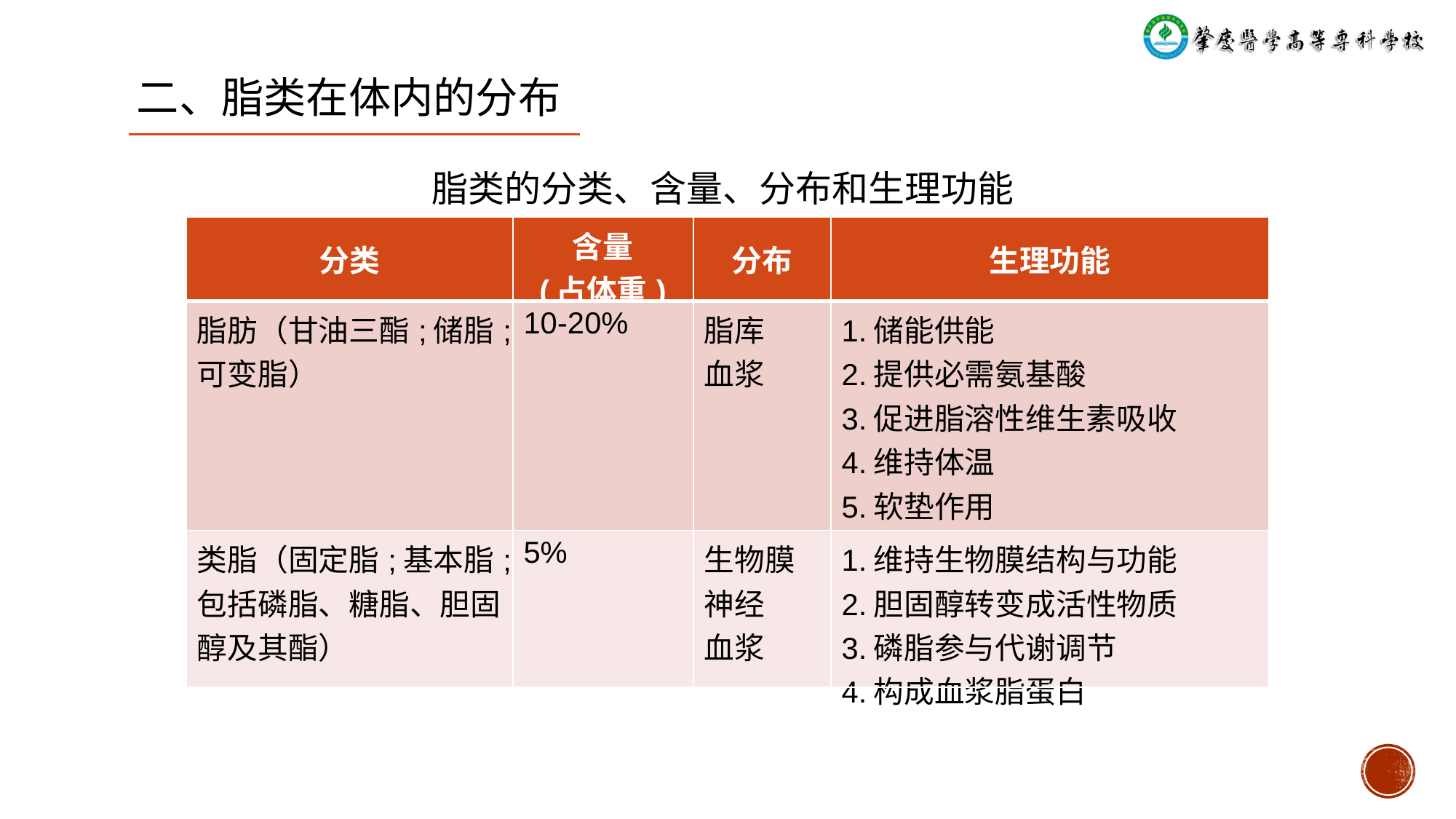

二、脂类在体内的分布
脂类的分类、含量、分布和生理功能
| 分类 | 含量 (占体重) | 分布 | 生理功能 |
| --- | --- | --- | --- |
| 脂肪（甘油三酯;储脂;可变脂） | 10-20% | 脂库 血浆 | 1.储能供能 2.提供必需氨基酸 3.促进脂溶性维生素吸收 4.维持体温 5.软垫作用 6.构成血浆脂蛋白 |
| 类脂（固定脂;基本脂;包括磷脂、糖脂、胆固醇及其酯） | 5% | 生物膜 神经 血浆 | 1.维持生物膜结构与功能 2.胆固醇转变成活性物质 3.磷脂参与代谢调节 4.构成血浆脂蛋白 |